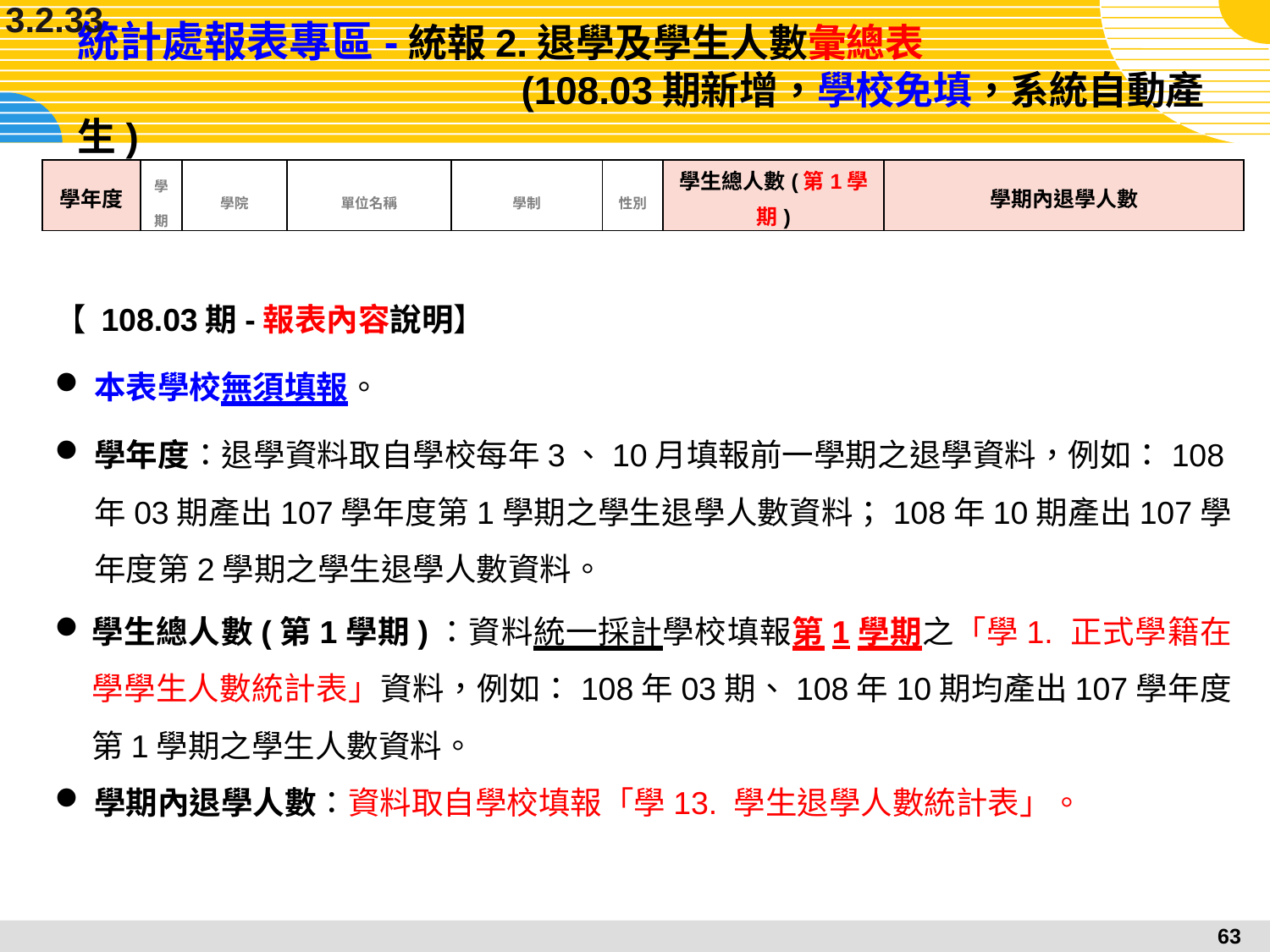

3.2.33
# 統計處報表專區-統報2.退學及學生人數彙總表 (108.03期新增，學校免填，系統自動產生)
| 學年度 | 學期 | 學院 | 單位名稱 | 學制 | 性別 | 學生總人數(第1學期) | 學期內退學人數 |
| --- | --- | --- | --- | --- | --- | --- | --- |
【 108.03期-報表內容說明】
本表學校無須填報。
學年度：退學資料取自學校每年3、10月填報前一學期之退學資料，例如：108年03期產出107學年度第1學期之學生退學人數資料；108年10期產出107學年度第2學期之學生退學人數資料。
學生總人數(第1學期)：資料統一採計學校填報第1學期之「學1. 正式學籍在學學生人數統計表」資料，例如：108年03期、108年10期均產出107學年度第1學期之學生人數資料。
學期內退學人數：資料取自學校填報「學13. 學生退學人數統計表」。